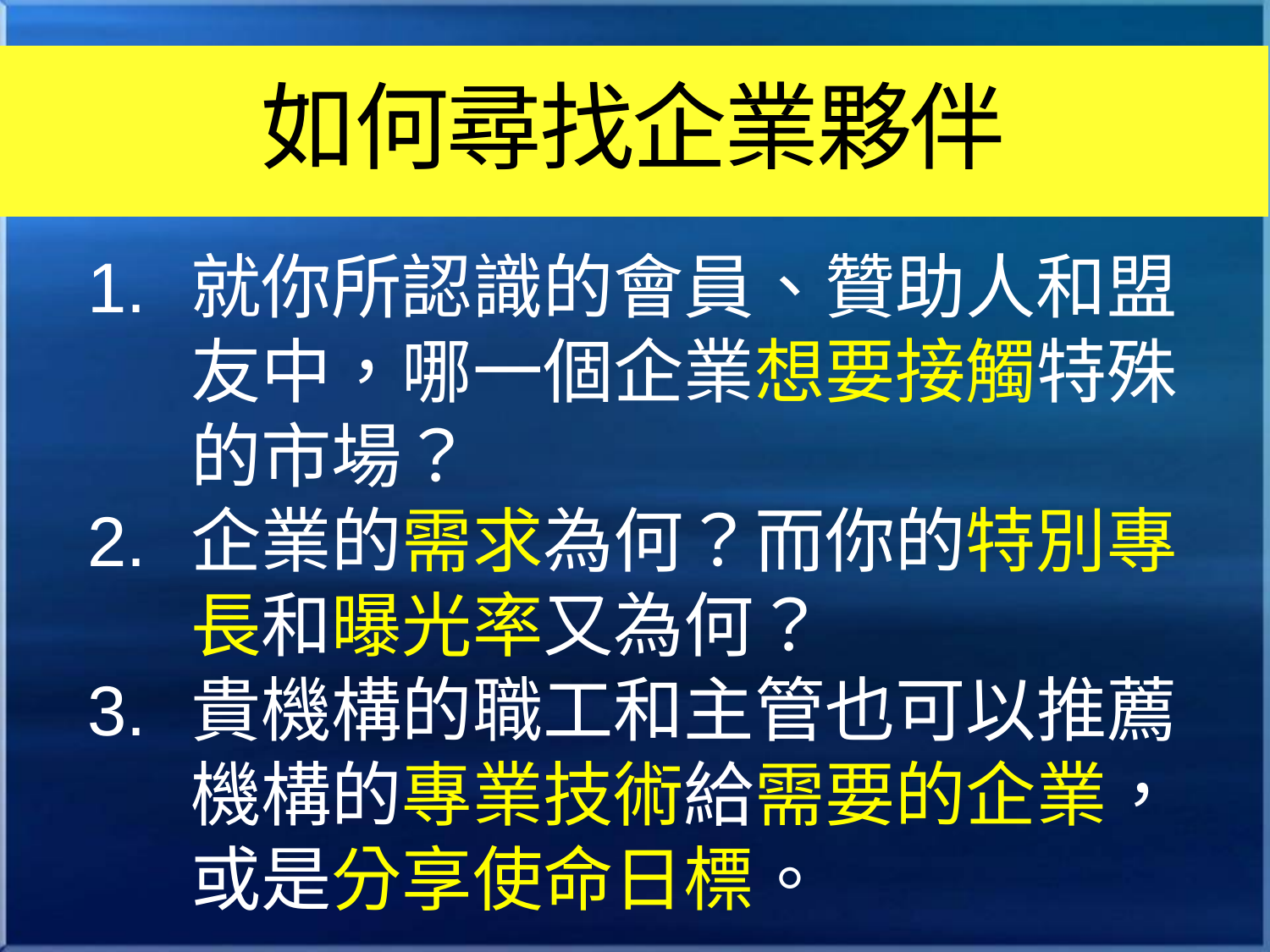

如何尋找企業夥伴
就你所認識的會員、贊助人和盟友中，哪一個企業想要接觸特殊的市場？
企業的需求為何？而你的特別專長和曝光率又為何？
貴機構的職工和主管也可以推薦機構的專業技術給需要的企業，或是分享使命日標。